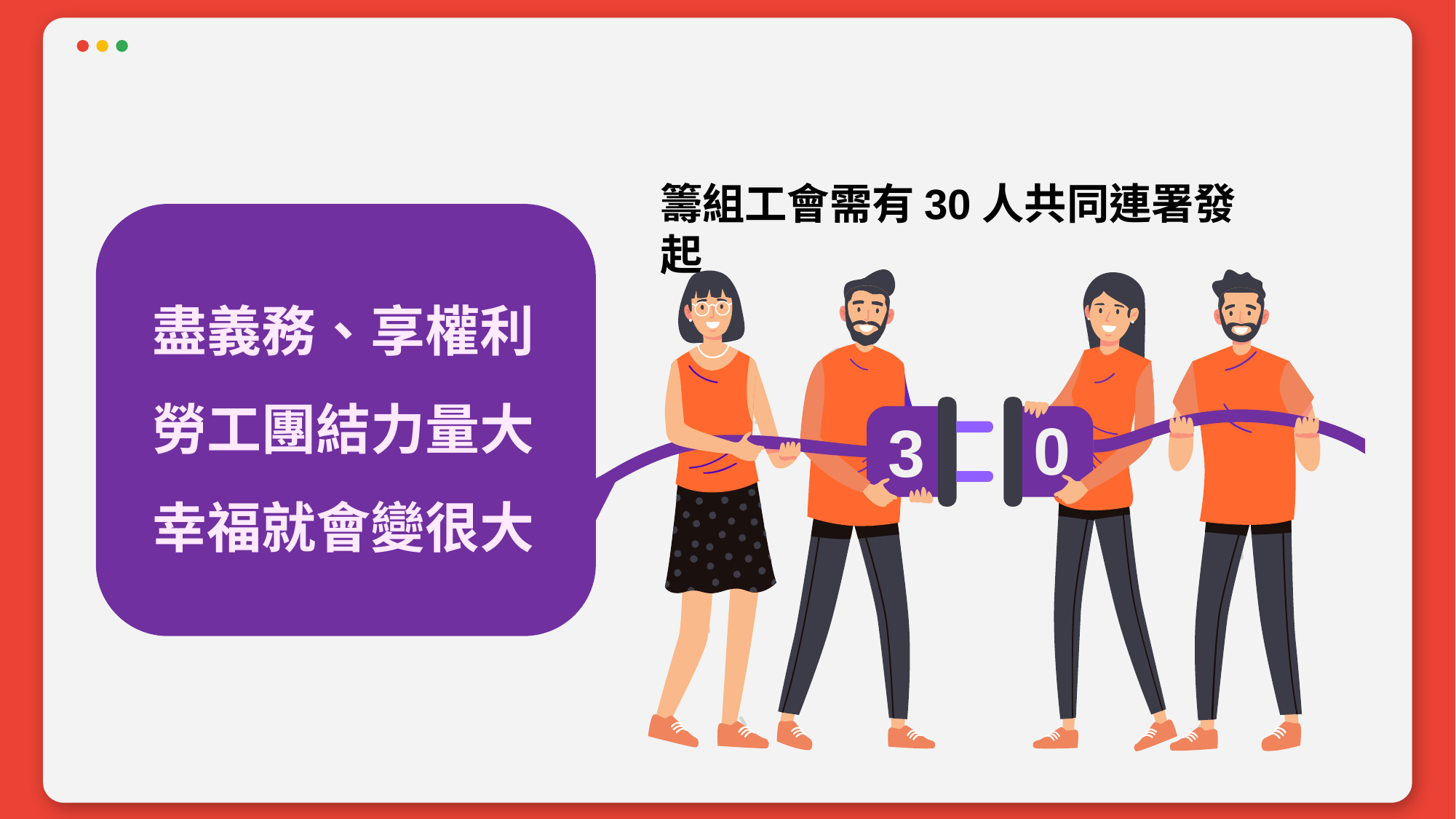

籌組工會需有30人共同連署發起

盡義務、享權利
勞工團結力量大
幸福就會變很大

0

3